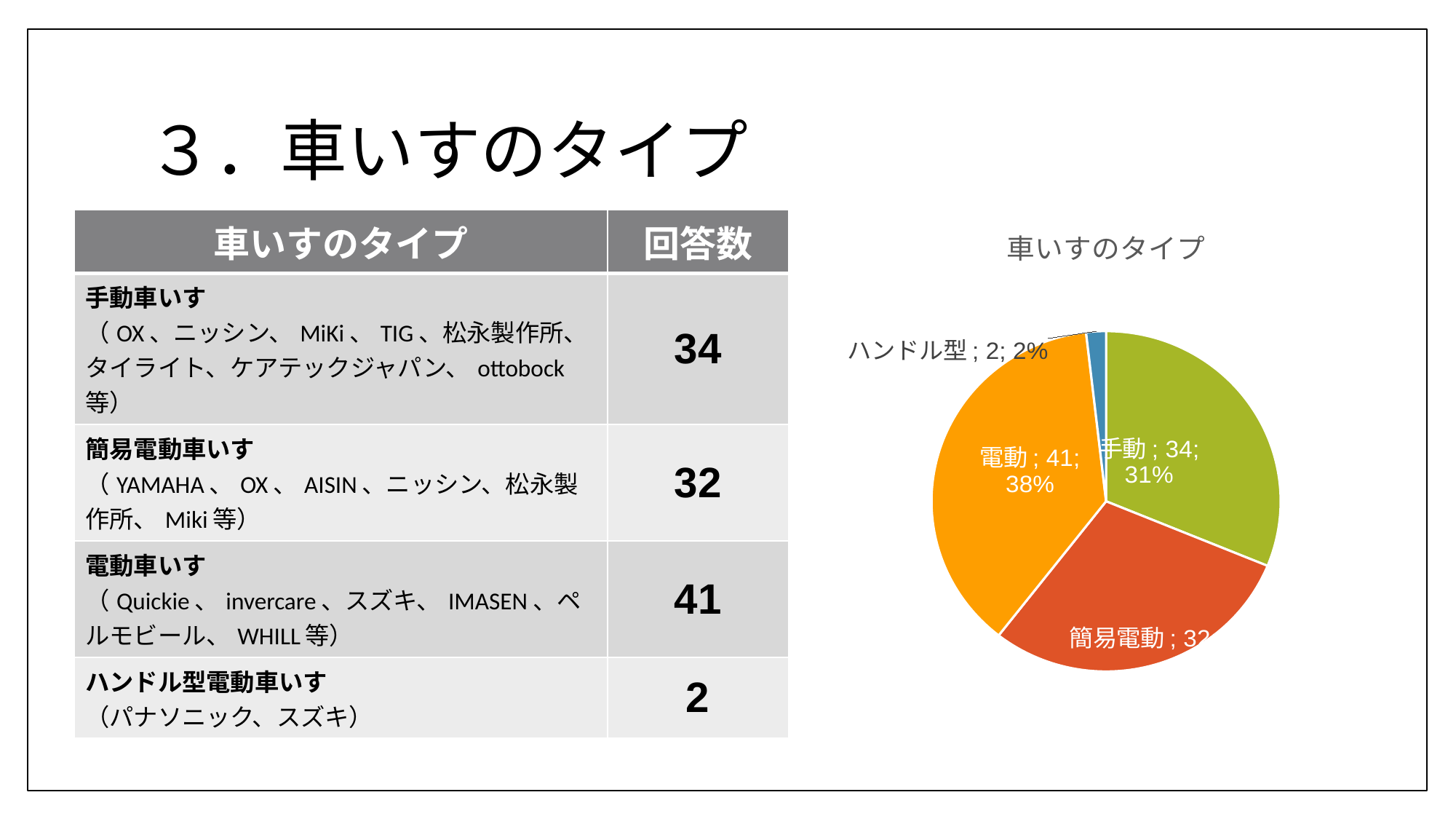

# ３．車いすのタイプ
| 車いすのタイプ | 回答数 |
| --- | --- |
| 手動車いす （OX、ニッシン、MiKi、TIG、松永製作所、タイライト、ケアテックジャパン、ottobock等） | 34 |
| 簡易電動車いす （YAMAHA、OX、AISIN、ニッシン、松永製作所、Miki等） | 32 |
| 電動車いす （Quickie、invercare、スズキ、IMASEN、ペルモビール、WHILL等） | 41 |
| ハンドル型電動車いす （パナソニック、スズキ） | 2 |

### Chart:

| Category | 車いすのタイプ |
|---|---|
| 手動 | 34.0 |
| 簡易電動 | 32.0 |
| 電動 | 41.0 |
| ハンドル型 | 2.0 |